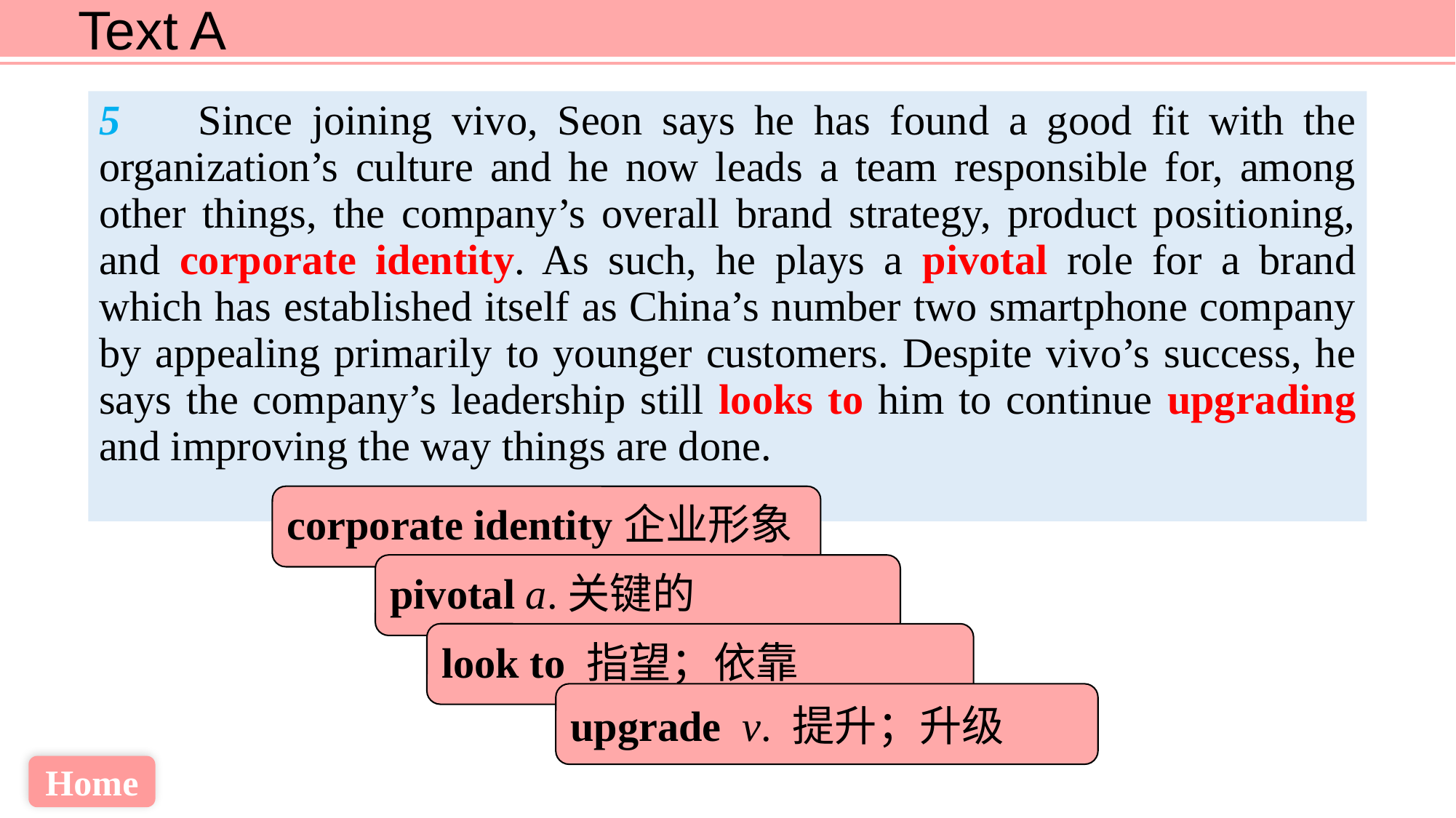

5    Since joining vivo, Seon says he has found a good fit with the organization’s culture and he now leads a team responsible for, among other things, the company’s overall brand strategy, product positioning, and corporate identity. As such, he plays a pivotal role for a brand which has established itself as China’s number two smartphone company by appealing primarily to younger customers. Despite vivo’s success, he says the company’s leadership still looks to him to continue upgrading and improving the way things are done.

corporate identity企业形象
pivotal a.关键的
look to 指望；依靠
upgrade  v. 提升；升级